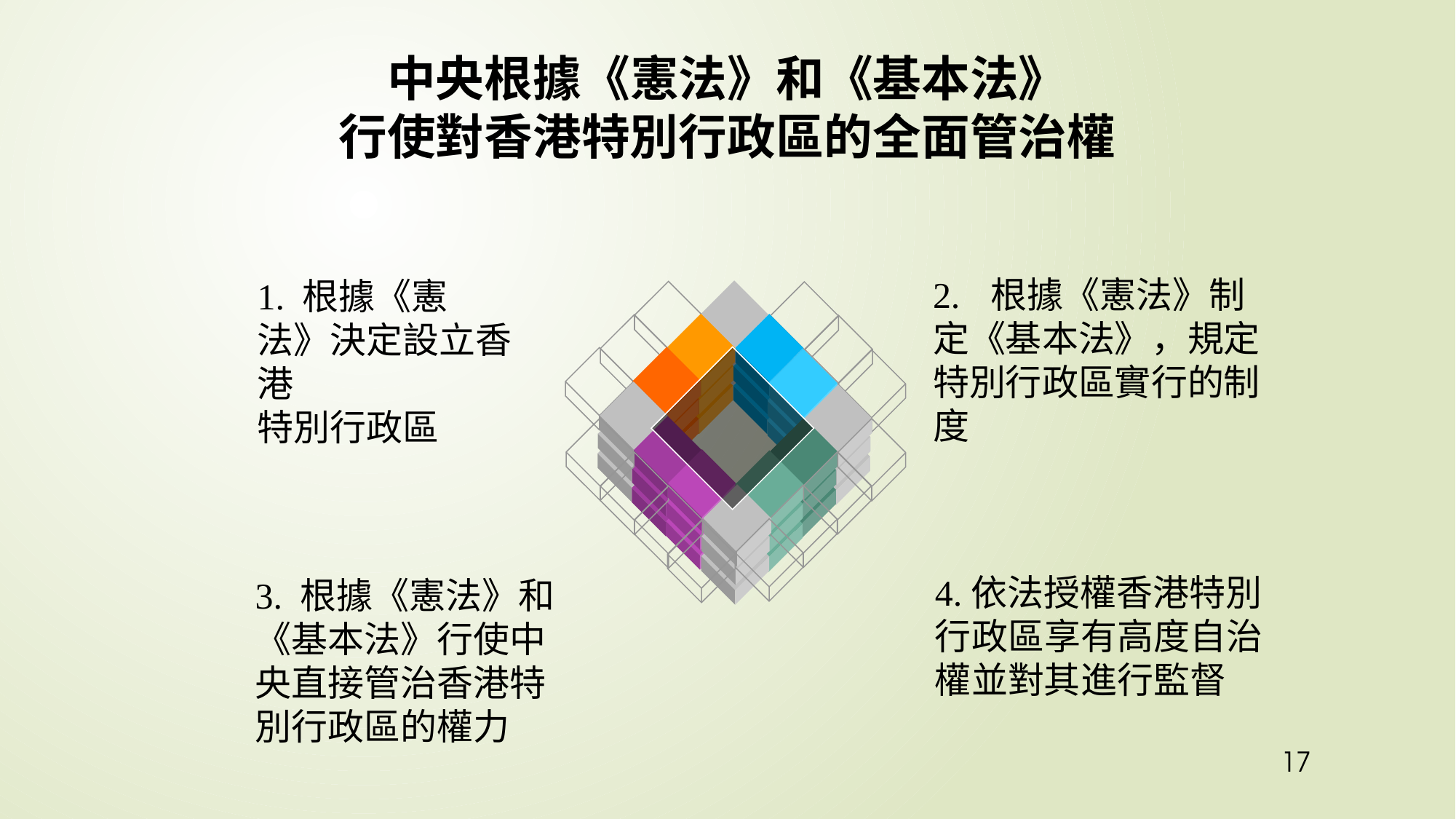

中央根據《憲法》和《基本法》
行使對香港特別行政區的全面管治權

2. 根據《憲法》制定《基本法》，規定特別行政區實行的制度
1. 根據《憲法》決定設立香港
特別行政區

4.依法授權香港特別行政區享有高度自治權並對其進行監督
3. 根據《憲法》和《基本法》行使中央直接管治香港特別行政區的權力
17